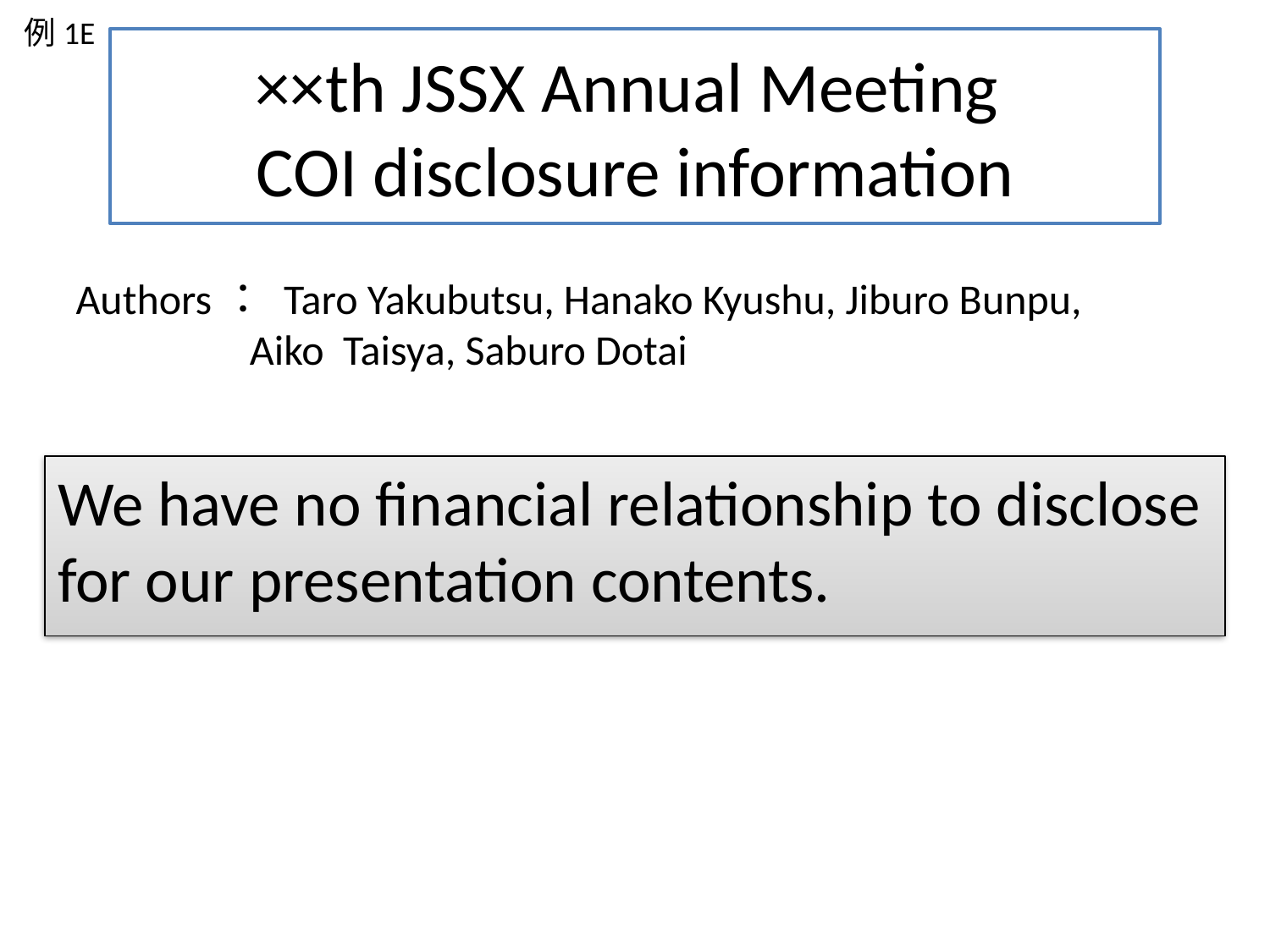

例1E
××th JSSX Annual Meeting
COI disclosure information
Authors： Taro Yakubutsu, Hanako Kyushu, Jiburo Bunpu, Aiko  Taisya, Saburo Dotai
We have no financial relationship to disclose for our presentation contents.